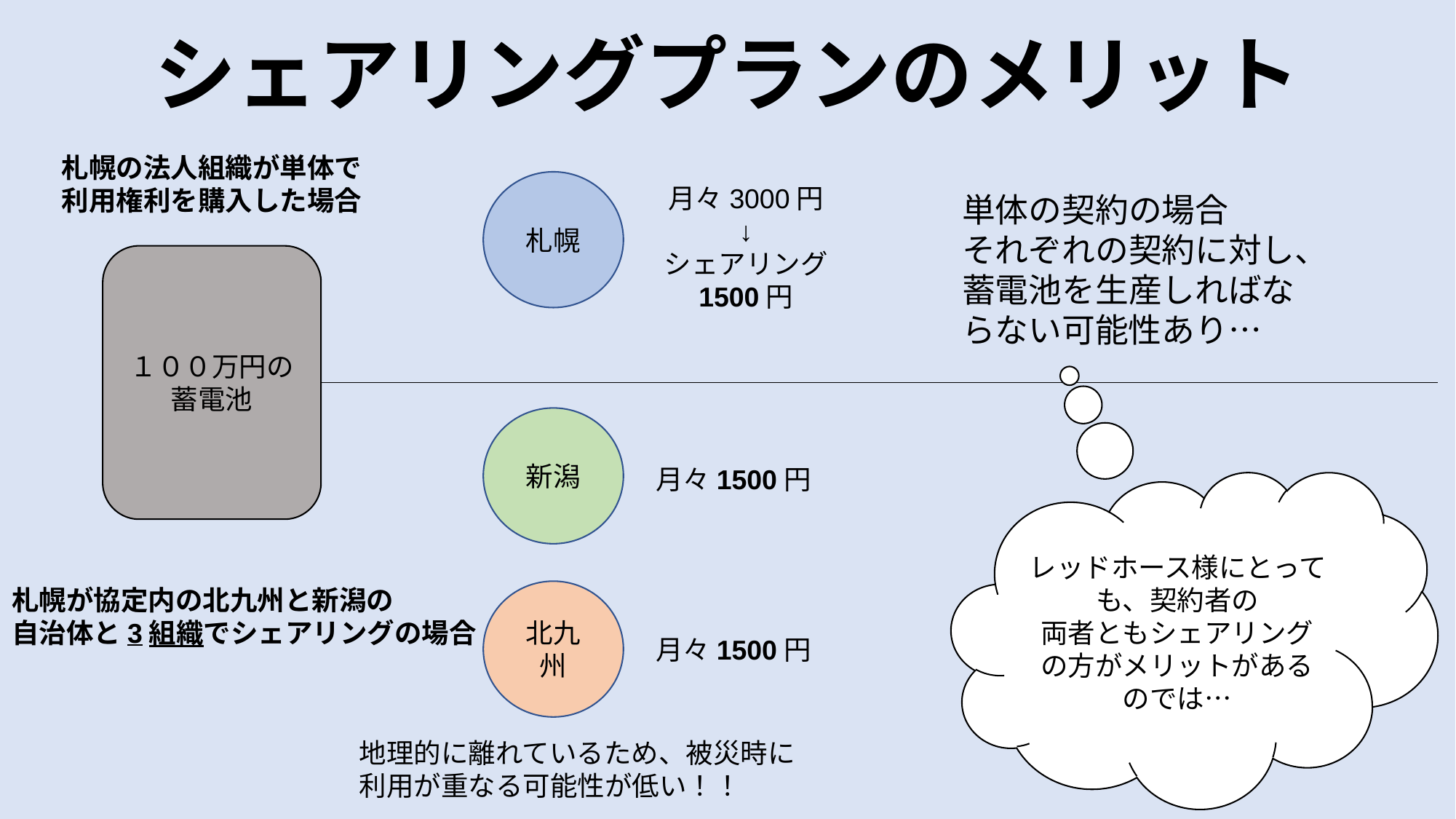

# シェアリングプランのメリット
札幌の法人組織が単体で
利用権利を購入した場合
札幌
月々3000円
↓
シェアリング
1500円
単体の契約の場合
それぞれの契約に対し、蓄電池を生産しればならない可能性あり…
１００万円の
蓄電池
新潟
月々1500円
レッドホース様にとっても、契約者の
両者ともシェアリングの方がメリットがあるのでは…
札幌が協定内の北九州と新潟の
自治体と3組織でシェアリングの場合
北九州
月々1500円
地理的に離れているため、被災時に
利用が重なる可能性が低い！！